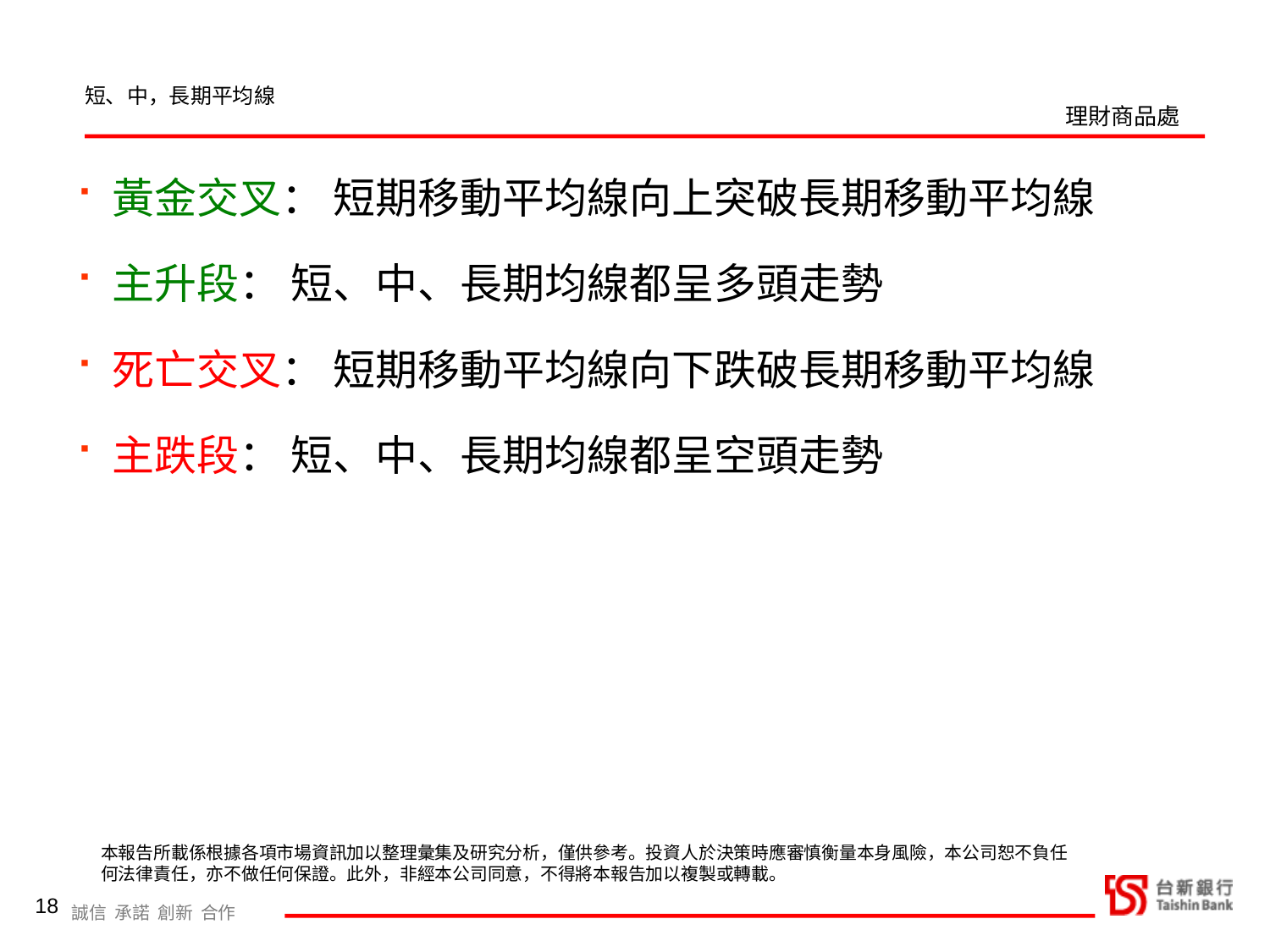

短、中，長期平均線
黃金交叉： 短期移動平均線向上突破長期移動平均線
主升段： 短、中、長期均線都呈多頭走勢
死亡交叉： 短期移動平均線向下跌破長期移動平均線
主跌段： 短、中、長期均線都呈空頭走勢
18